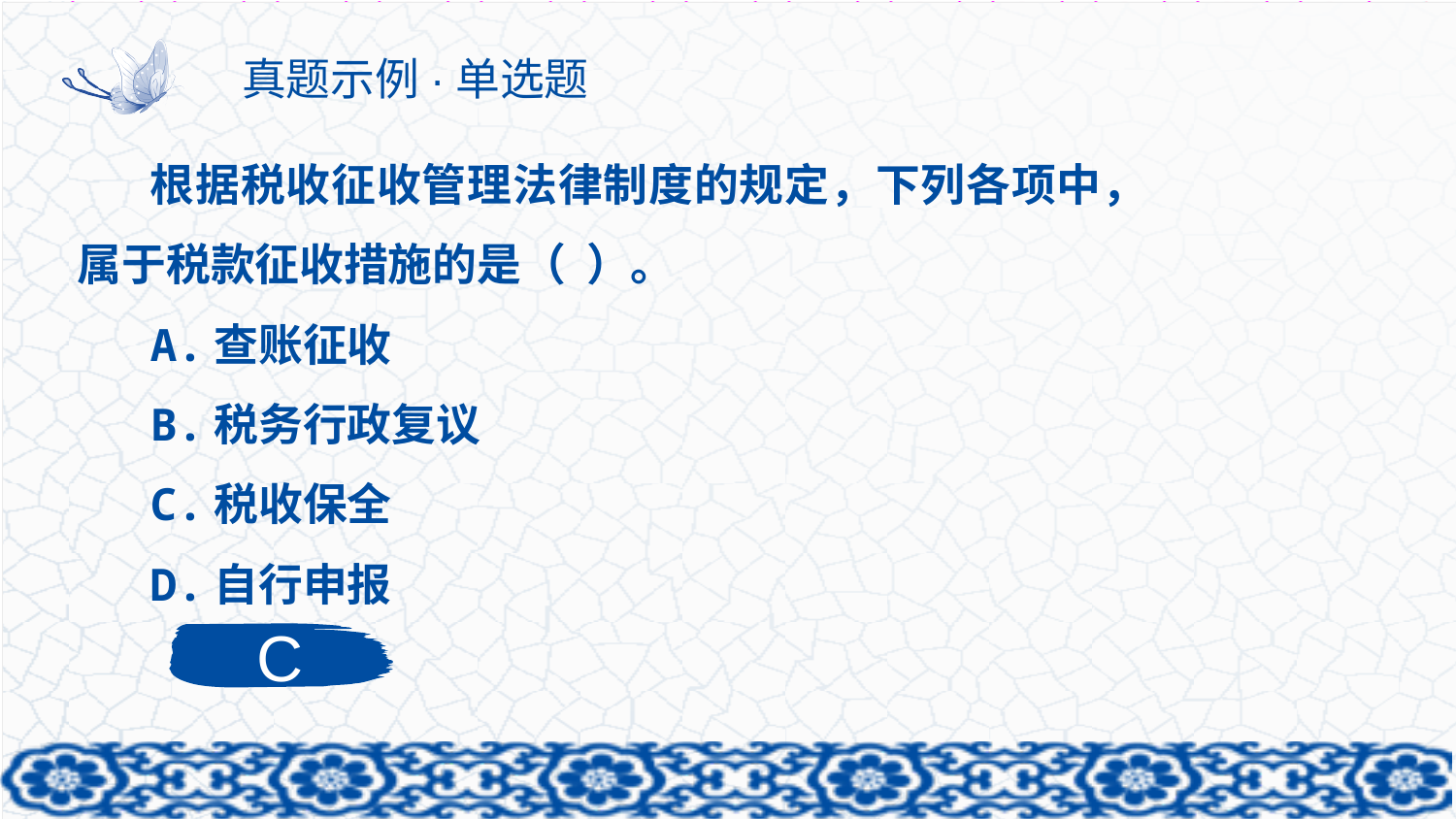

# 真题示例·单选题
根据税收征收管理法律制度的规定，下列各项中，属于税款征收措施的是（  ）。
A.查账征收
B.税务行政复议
C.税收保全
D.自行申报

C